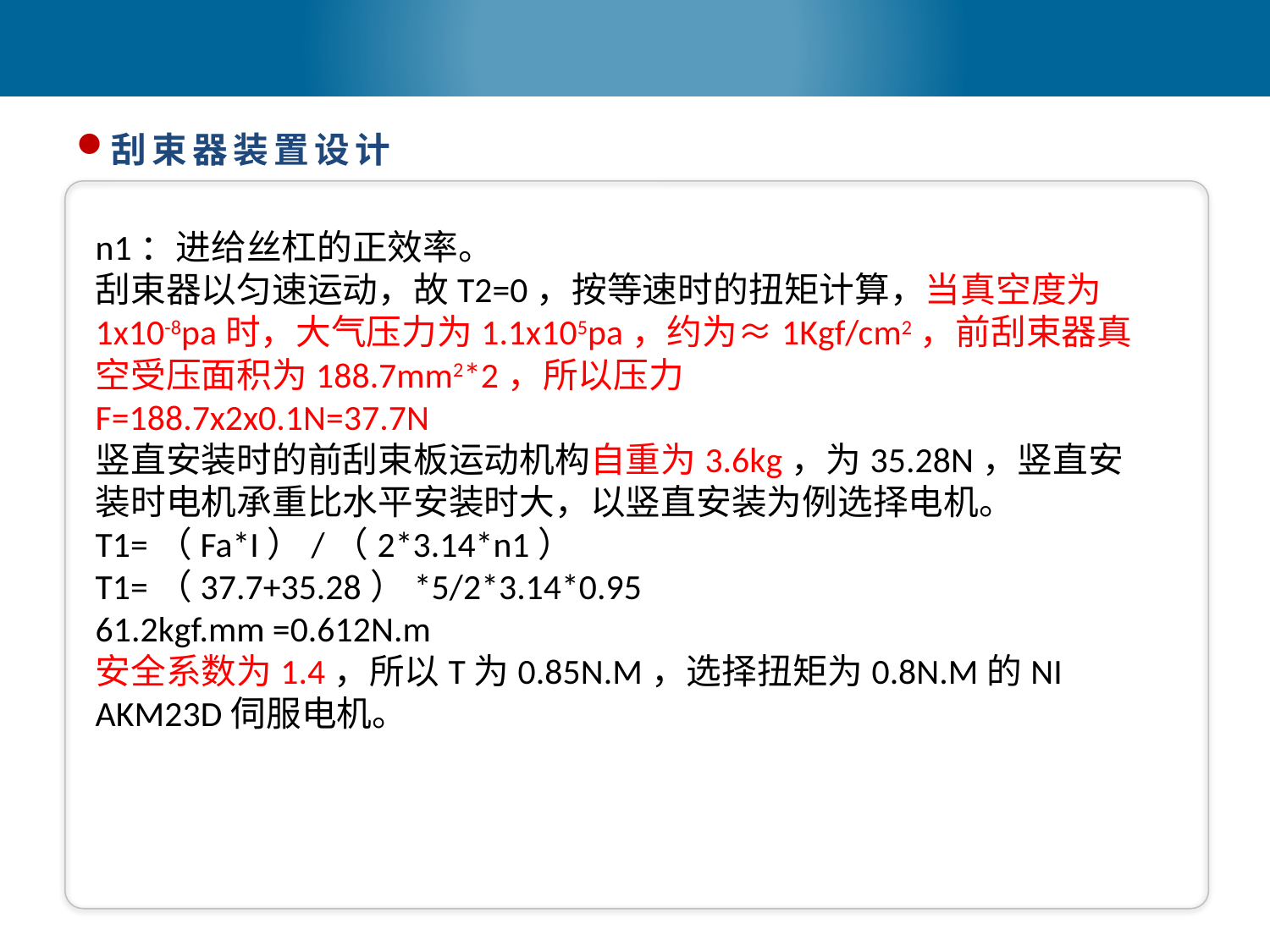

刮束器装置设计

n1：进给丝杠的正效率。
刮束器以匀速运动，故T2=0，按等速时的扭矩计算，当真空度为1x10-8pa时，大气压力为1.1x105pa，约为≈1Kgf/cm2，前刮束器真空受压面积为188.7mm2*2，所以压力
F=188.7x2x0.1N=37.7N
竖直安装时的前刮束板运动机构自重为3.6kg，为35.28N，竖直安装时电机承重比水平安装时大，以竖直安装为例选择电机。
T1=（Fa*I）/（2*3.14*n1）
T1=（37.7+35.28）*5/2*3.14*0.95
61.2kgf.mm =0.612N.m
安全系数为1.4，所以T为0.85N.M，选择扭矩为0.8N.M的NI AKM23D伺服电机。